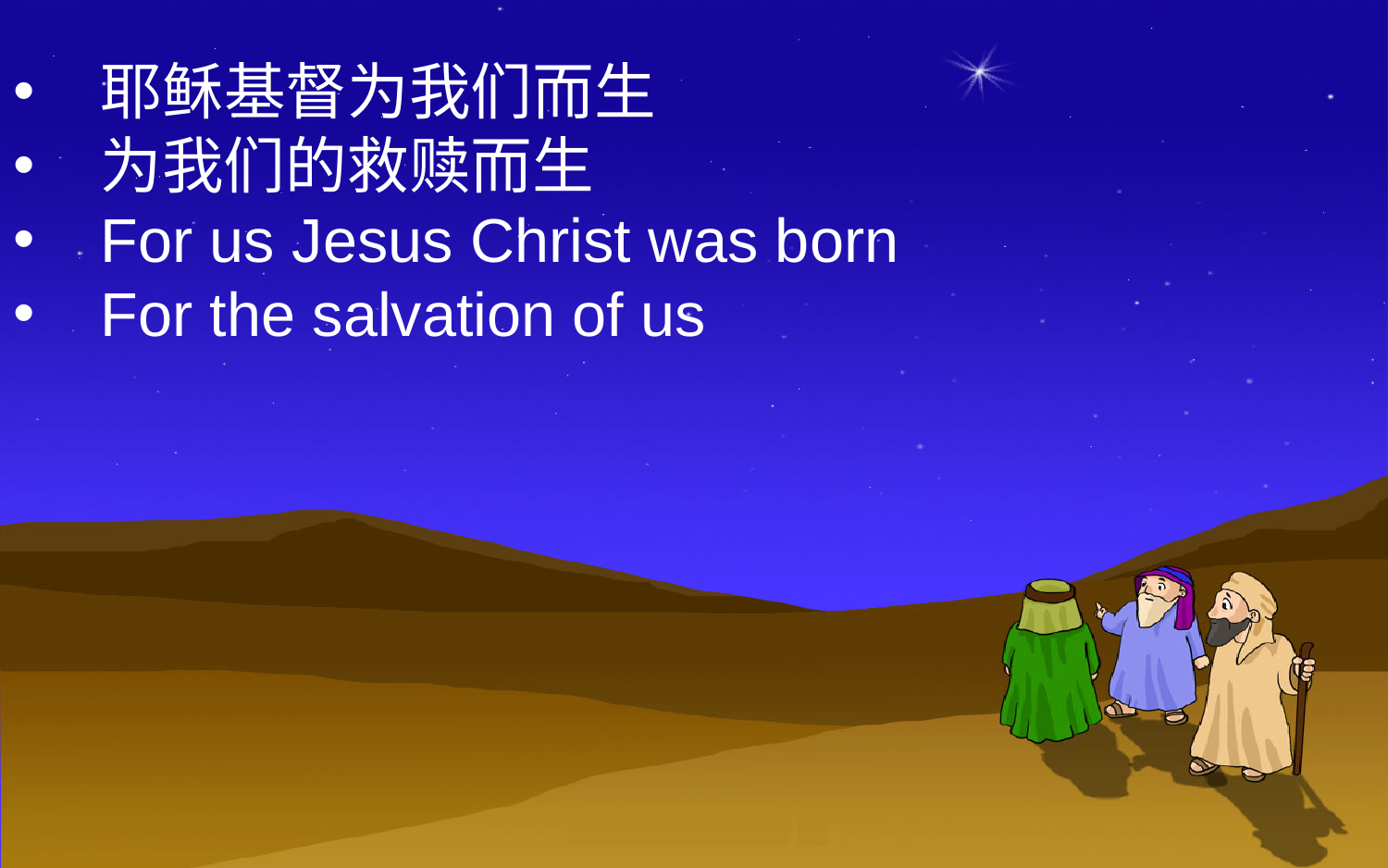

耶稣基督为我们而生
为我们的救赎而生
For us Jesus Christ was born
For the salvation of us